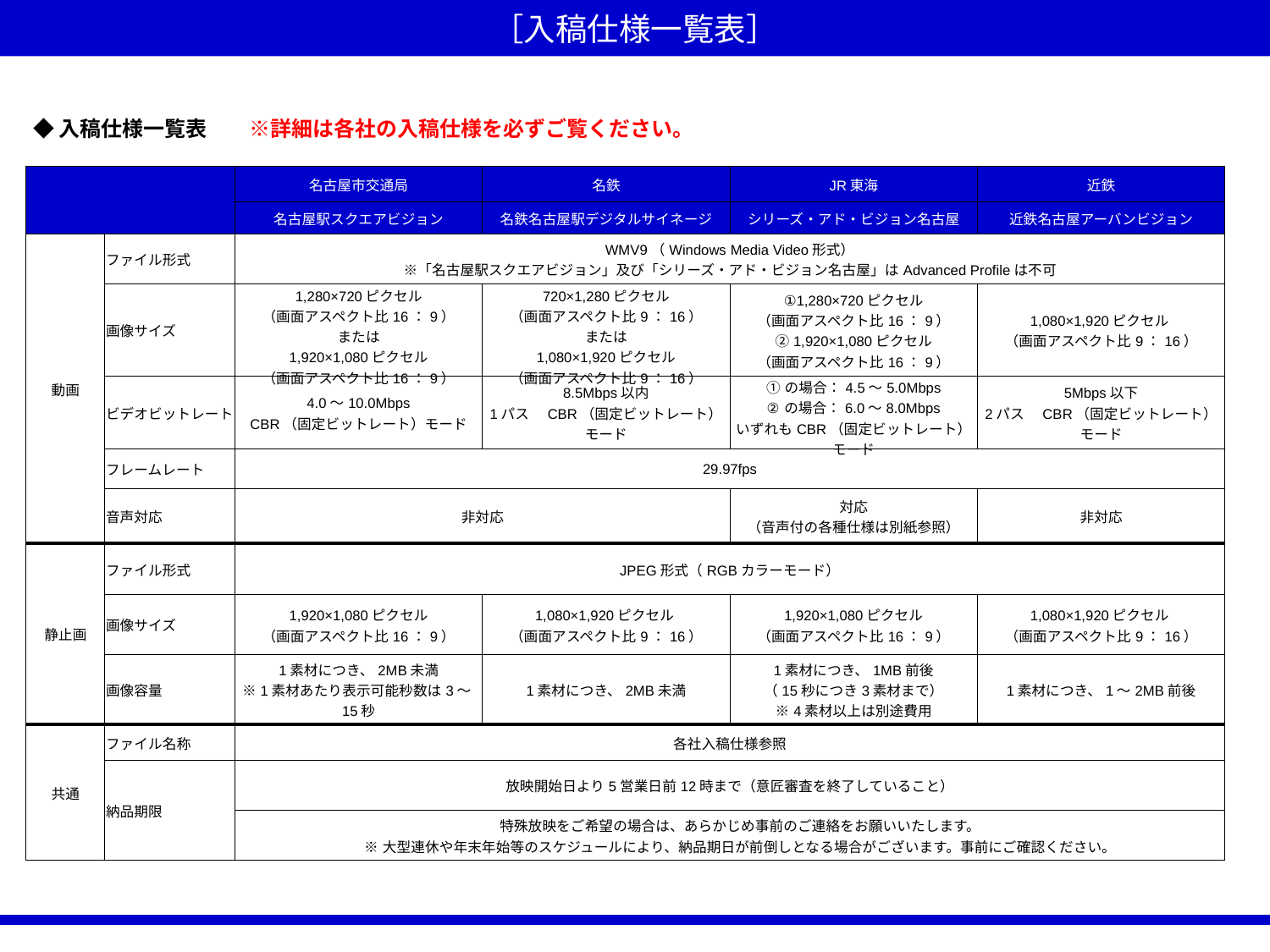

［入稿仕様一覧表］
◆入稿仕様一覧表　　※詳細は各社の入稿仕様を必ずご覧ください。
|  |  | 名古屋市交通局 | 名鉄 | JR東海 | 近鉄 |
| --- | --- | --- | --- | --- | --- |
|  |  | 名古屋駅スクエアビジョン | 名鉄名古屋駅デジタルサイネージ | シリーズ・アド・ビジョン名古屋 | 近鉄名古屋アーバンビジョン |
| 動画 | ファイル形式 | WMV9（Windows Media Video形式） ※「名古屋駅スクエアビジョン」及び「シリーズ・アド・ビジョン名古屋」はAdvanced Profileは不可 |  |  |  |
|  | 画像サイズ | 1,280×720ピクセル （画面アスペクト比16：9） または 1,920×1,080ピクセル （画面アスペクト比16：9） | 720×1,280ピクセル （画面アスペクト比9：16） または 1,080×1,920ピクセル （画面アスペクト比9：16） | ①1,280×720ピクセル （画面アスペクト比16：9） ②1,920×1,080ピクセル （画面アスペクト比16：9） | 1,080×1,920ピクセル （画面アスペクト比9：16） |
|  | ビデオビットレート | 4.0～10.0Mbps CBR（固定ビットレート）モード | 8.5Mbps以内 1パス　CBR（固定ビットレート）モード | ①の場合：4.5～5.0Mbps ②の場合：6.0～8.0Mbps いずれもCBR（固定ビットレート）モード | 5Mbps以下 2パス　CBR（固定ビットレート）モード |
|  | フレームレート | 29.97fps |  |  |  |
|  | 音声対応 | 非対応 |  | 対応 （音声付の各種仕様は別紙参照） | 非対応 |
| 静止画 | ファイル形式 | JPEG形式（RGBカラーモード） |  |  |  |
|  | 画像サイズ | 1,920×1,080ピクセル （画面アスペクト比16：9） | 1,080×1,920ピクセル （画面アスペクト比9：16） | 1,920×1,080ピクセル （画面アスペクト比16：9） | 1,080×1,920ピクセル （画面アスペクト比9：16） |
|  | 画像容量 | 1素材につき、2MB未満 ※1素材あたり表示可能秒数は3～15秒 | 1素材につき、2MB未満 | 1素材につき、1MB前後 （15秒につき3素材まで） ※4素材以上は別途費用 | 1素材につき、1～2MB前後 |
| 共通 | ファイル名称 | 各社入稿仕様参照 |  |  |  |
|  | 納品期限 | 放映開始日より5営業日前12時まで（意匠審査を終了していること） |  |  |  |
|  |  | 特殊放映をご希望の場合は、あらかじめ事前のご連絡をお願いいたします。 ※大型連休や年末年始等のスケジュールにより、納品期日が前倒しとなる場合がございます。事前にご確認ください。 |  |  |  |